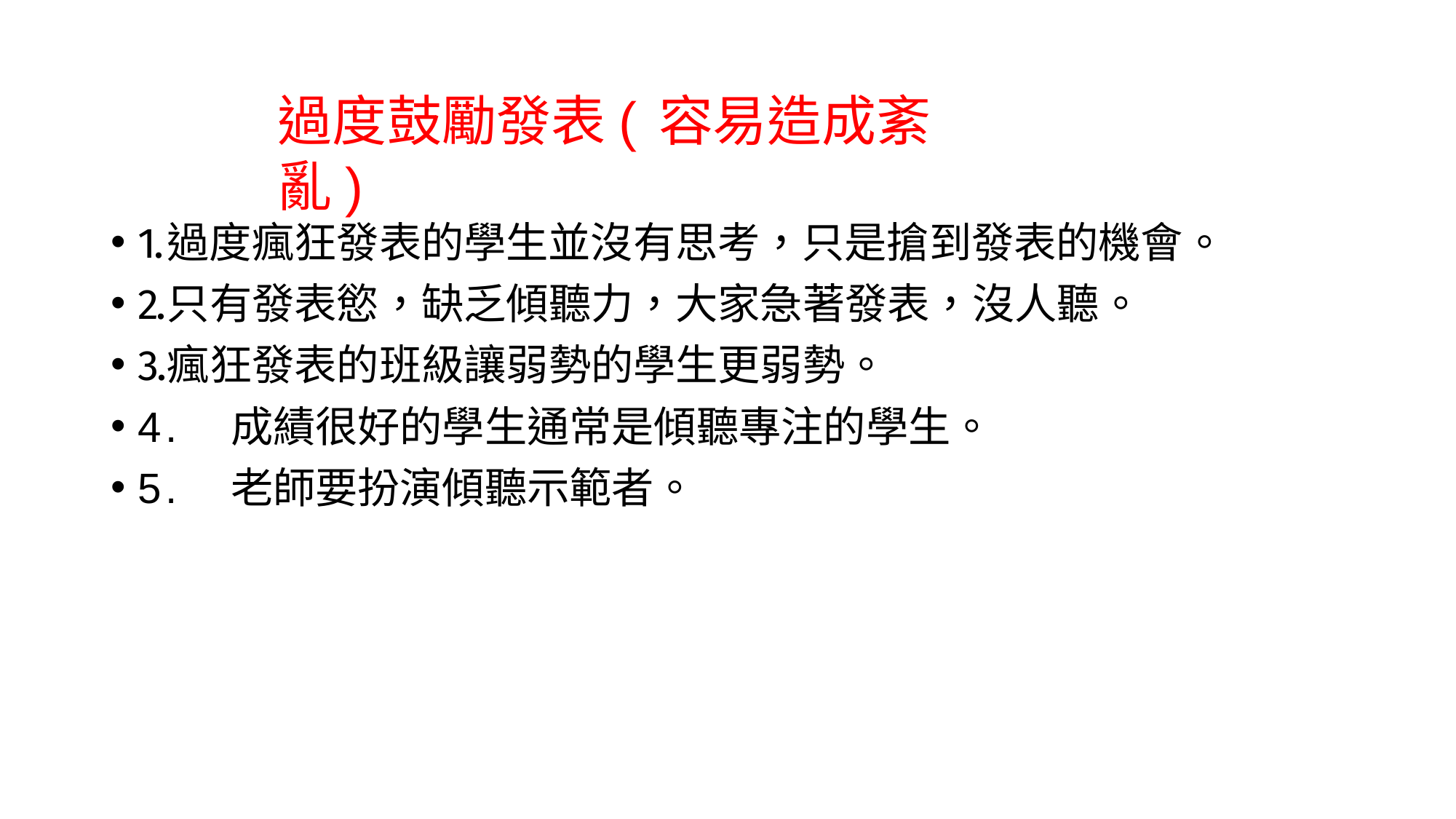

# 過度鼓勵發表(容易造成紊亂)
1.	過度瘋狂發表的學生並沒有思考，只是搶到發表的機會。
2.	只有發表慾，缺乏傾聽力，大家急著發表，沒人聽。
3.	瘋狂發表的班級讓弱勢的學生更弱勢。
4.	成績很好的學生通常是傾聽專注的學生。
5.	老師要扮演傾聽示範者。